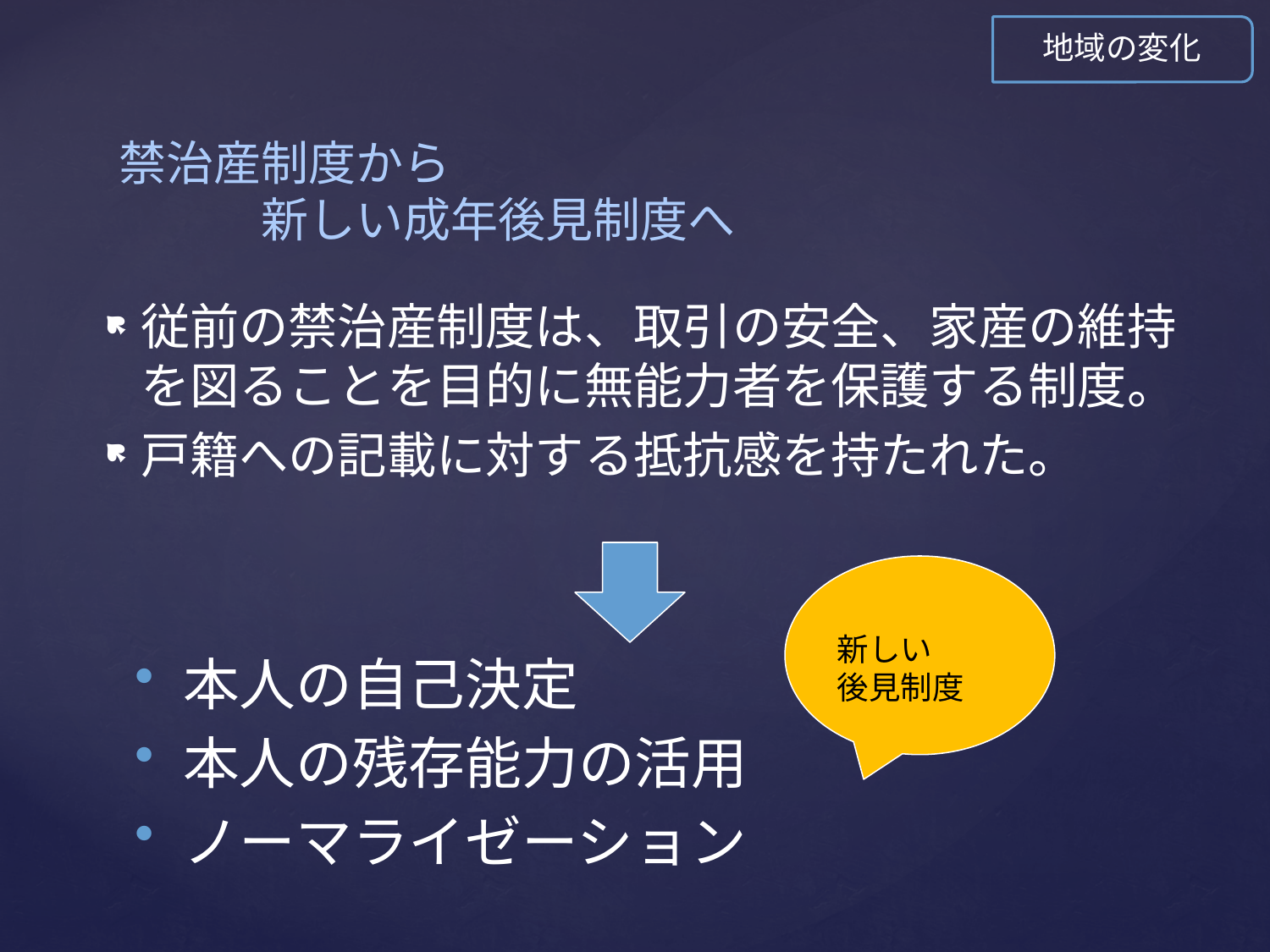

地域の変化
# 禁治産制度から 　　　新しい成年後見制度へ
従前の禁治産制度は、取引の安全、家産の維持を図ることを目的に無能力者を保護する制度。
戸籍への記載に対する抵抗感を持たれた。

新しい
後見制度
本人の自己決定
本人の残存能力の活用
ノーマライゼーション